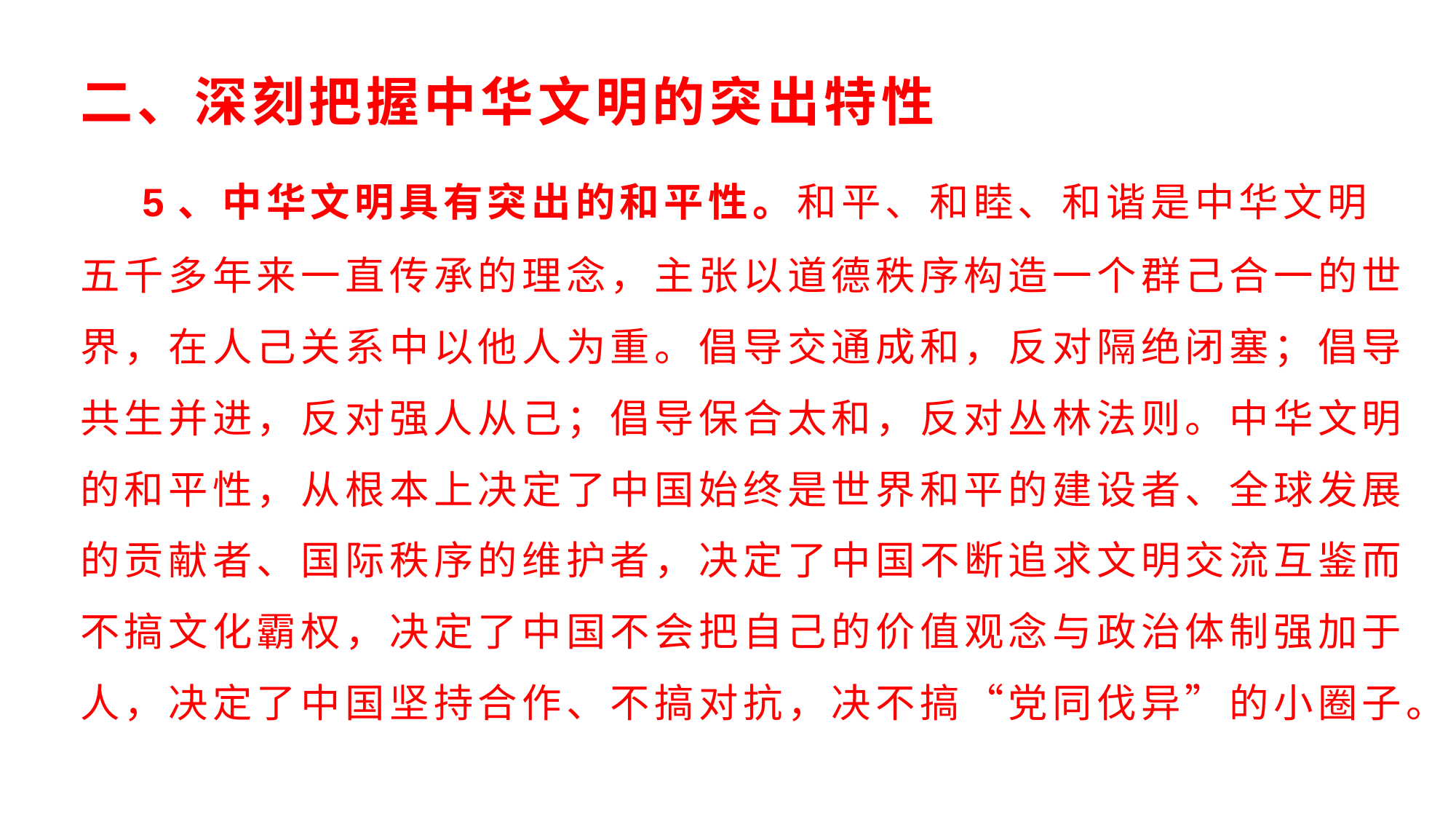

# 二、深刻把握中华文明的突出特性 5、中华文明具有突出的和平性。和平、和睦、和谐是中华文明五千多年来一直传承的理念，主张以道德秩序构造一个群己合一的世界，在人己关系中以他人为重。倡导交通成和，反对隔绝闭塞；倡导共生并进，反对强人从己；倡导保合太和，反对丛林法则。中华文明的和平性，从根本上决定了中国始终是世界和平的建设者、全球发展的贡献者、国际秩序的维护者，决定了中国不断追求文明交流互鉴而不搞文化霸权，决定了中国不会把自己的价值观念与政治体制强加于人，决定了中国坚持合作、不搞对抗，决不搞“党同伐异”的小圈子。